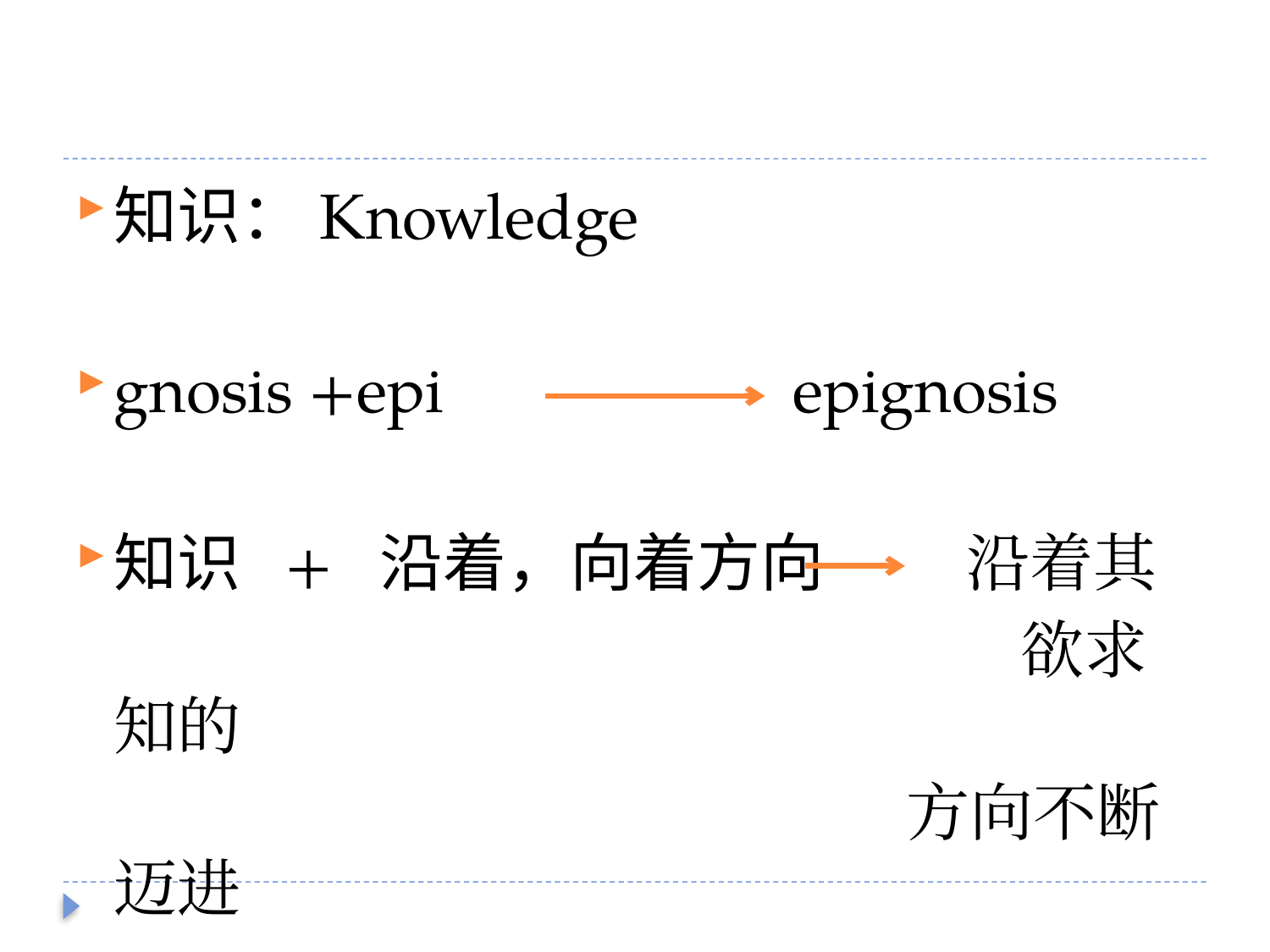

#
知识：Knowledge

gnosis +epi                      epignosis

知识  +  沿着，向着方向          沿着其
                                                         欲求知的
                                                  方向不断迈进